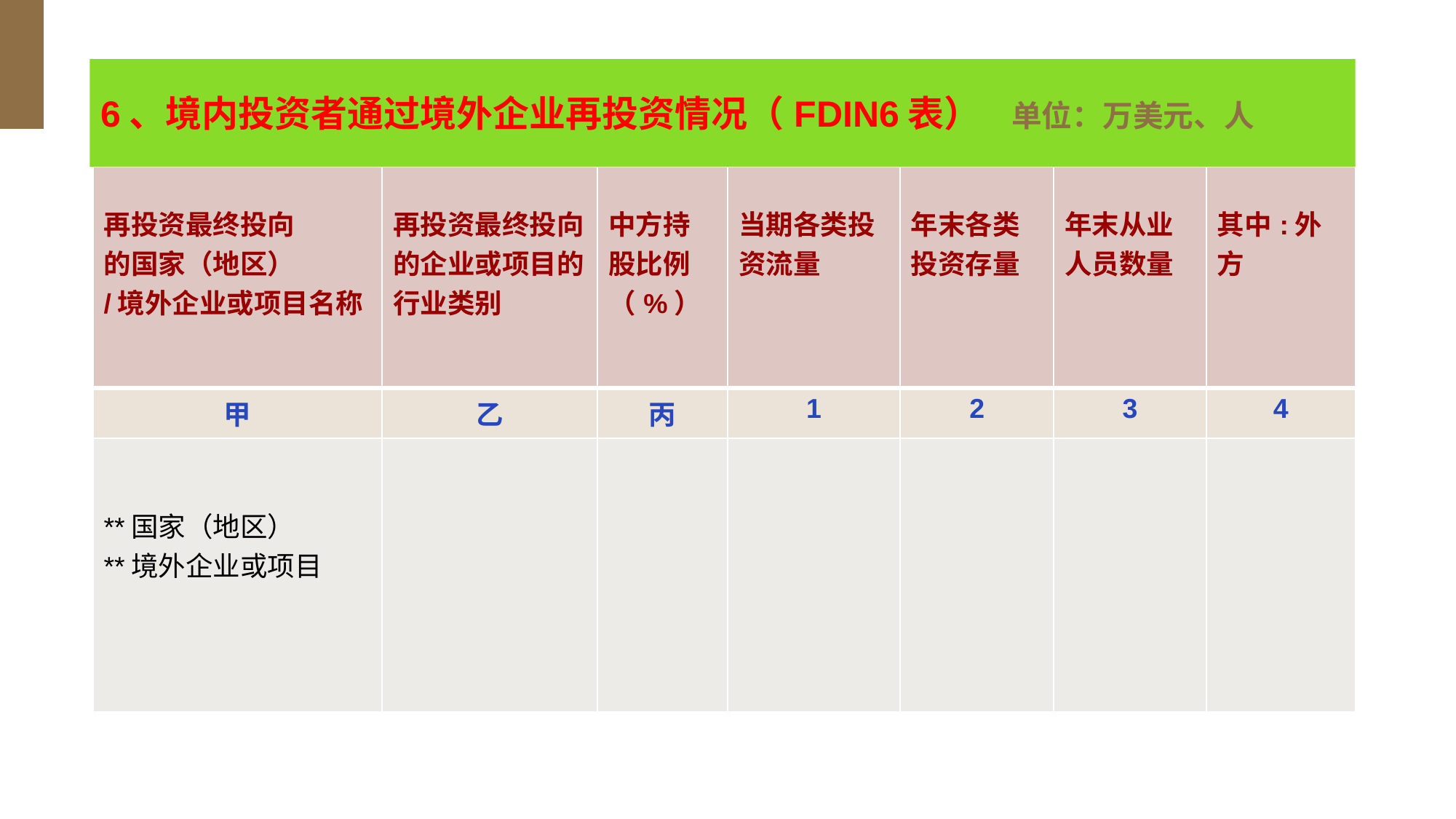

# 6、境内投资者通过境外企业再投资情况（FDIN6表）    单位：万美元、人
| 再投资最终投向 的国家（地区） /境外企业或项目名称 | 再投资最终投向的企业或项目的行业类别 | 中方持股比例（%） | 当期各类投资流量 | 年末各类投资存量 | 年末从业人员数量 | 其中:外方 |
| --- | --- | --- | --- | --- | --- | --- |
| 甲 | 乙 | 丙 | 1 | 2 | 3 | 4 |
| \*\*国家（地区） \*\*境外企业或项目 |  |  |  |  |  |  |